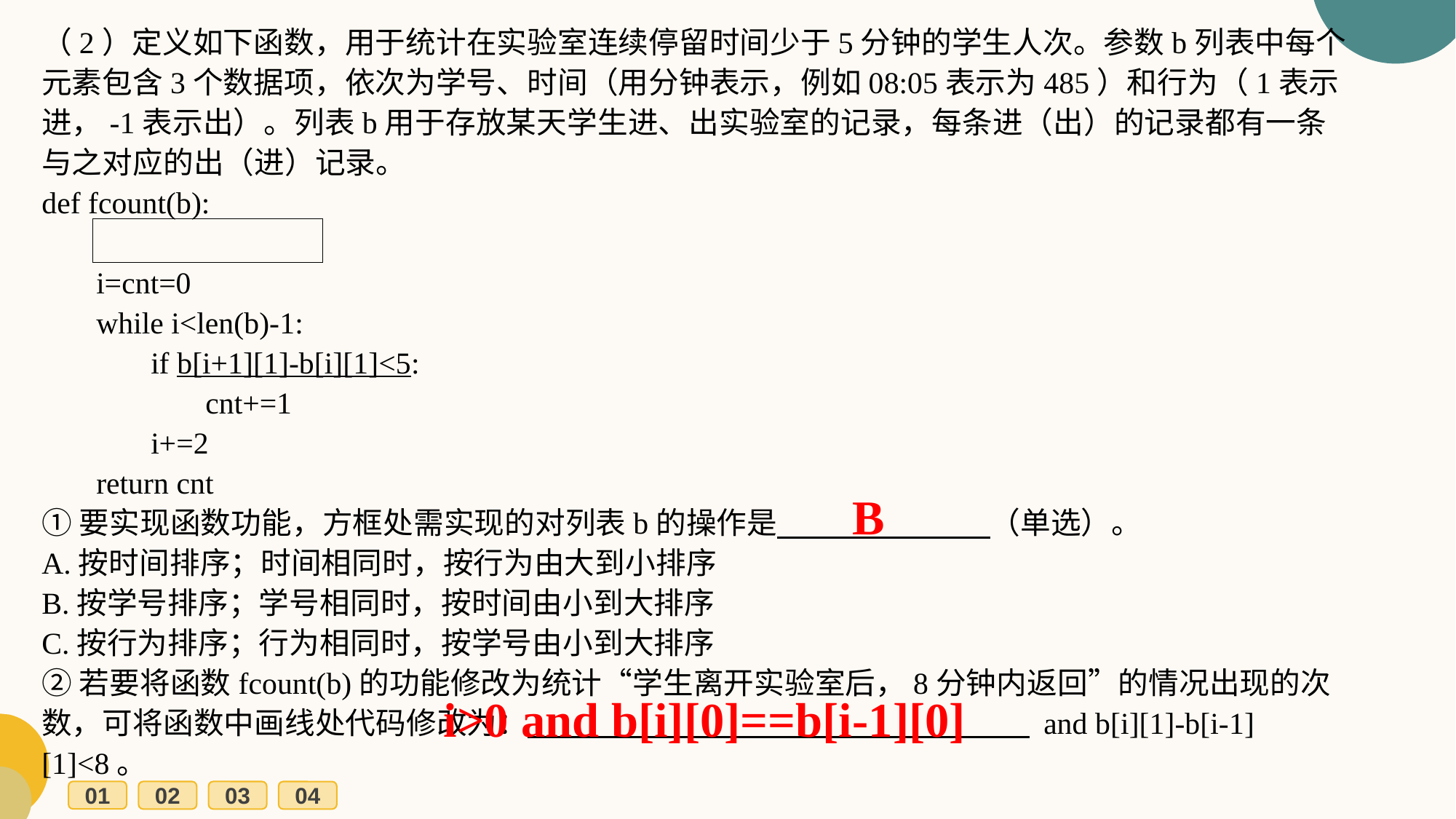

（2）定义如下函数，用于统计在实验室连续停留时间少于5分钟的学生人次。参数b列表中每个元素包含3个数据项，依次为学号、时间（用分钟表示，例如08:05表示为485）和行为（1表示进，-1表示出）。列表b用于存放某天学生进、出实验室的记录，每条进（出）的记录都有一条与之对应的出（进）记录。
def fcount(b):

i=cnt=0
while i<len(b)-1:
if b[i+1][1]-b[i][1]<5:
cnt+=1
i+=2
return cnt
①要实现函数功能，方框处需实现的对列表b的操作是　　　　　　　（单选）。
A.按时间排序；时间相同时，按行为由大到小排序
B.按学号排序；学号相同时，按时间由小到大排序
C.按行为排序；行为相同时，按学号由小到大排序
②若要将函数fcount(b)的功能修改为统计“学生离开实验室后，8分钟内返回”的情况出现的次数，可将函数中画线处代码修改为：　                                           　　　　　　 and b[i][1]-b[i-1][1]<8。

B
i>0 and b[i][0]==b[i-1][0]